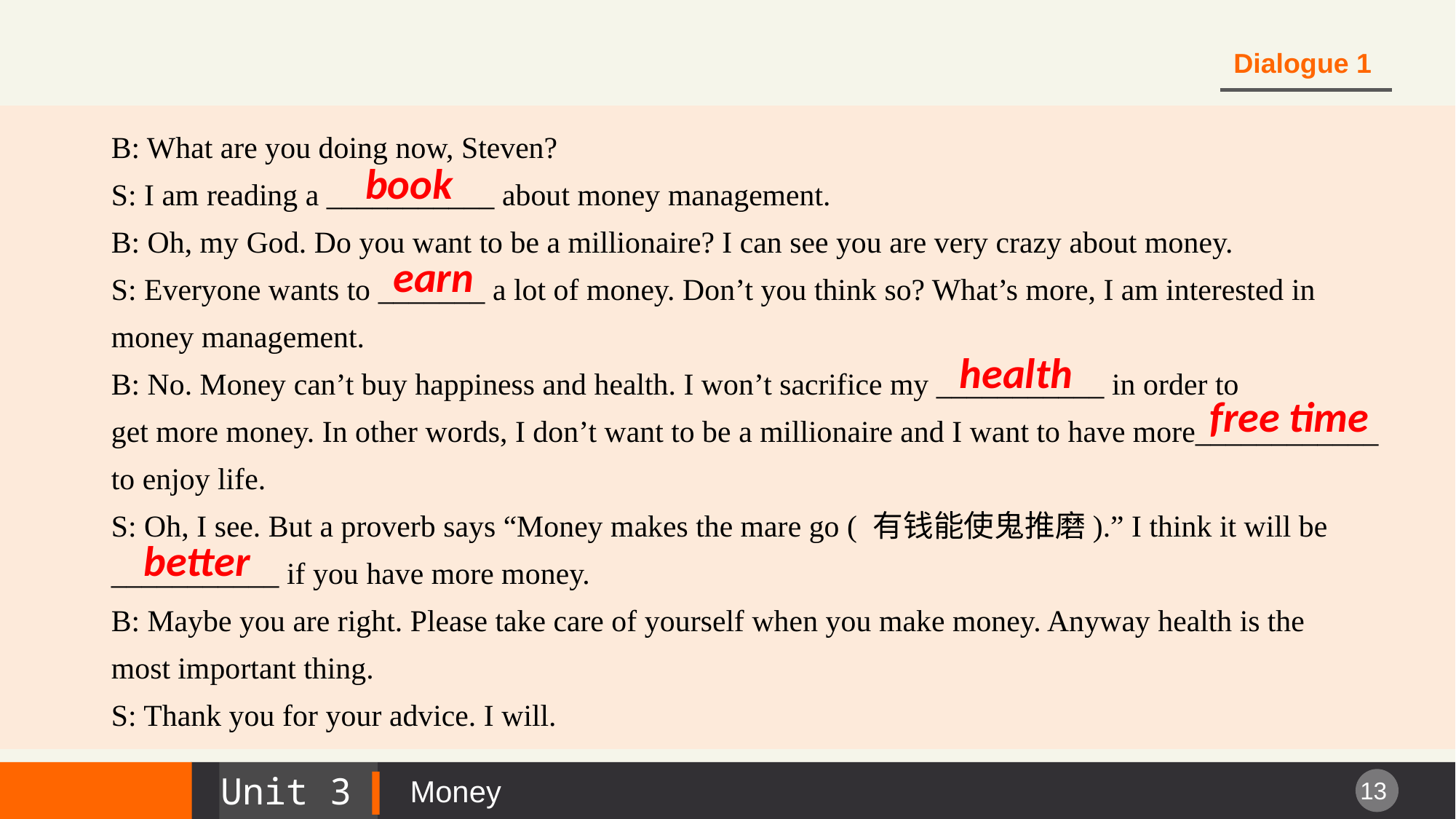

Dialogue 1

B: What are you doing now, Steven?
S: I am reading a ___________ about money management.
B: Oh, my God. Do you want to be a millionaire? I can see you are very crazy about money.
S: Everyone wants to _______ a lot of money. Don’t you think so? What’s more, I am interested in money management.
B: No. Money can’t buy happiness and health. I won’t sacrifice my ___________ in order to
get more money. In other words, I don’t want to be a millionaire and I want to have more____________ to enjoy life.
S: Oh, I see. But a proverb says “Money makes the mare go ( 有钱能使鬼推磨).” I think it will be
___________ if you have more money.
B: Maybe you are right. Please take care of yourself when you make money. Anyway health is the
most important thing.
S: Thank you for your advice. I will.
book
earn
health
free time
 better